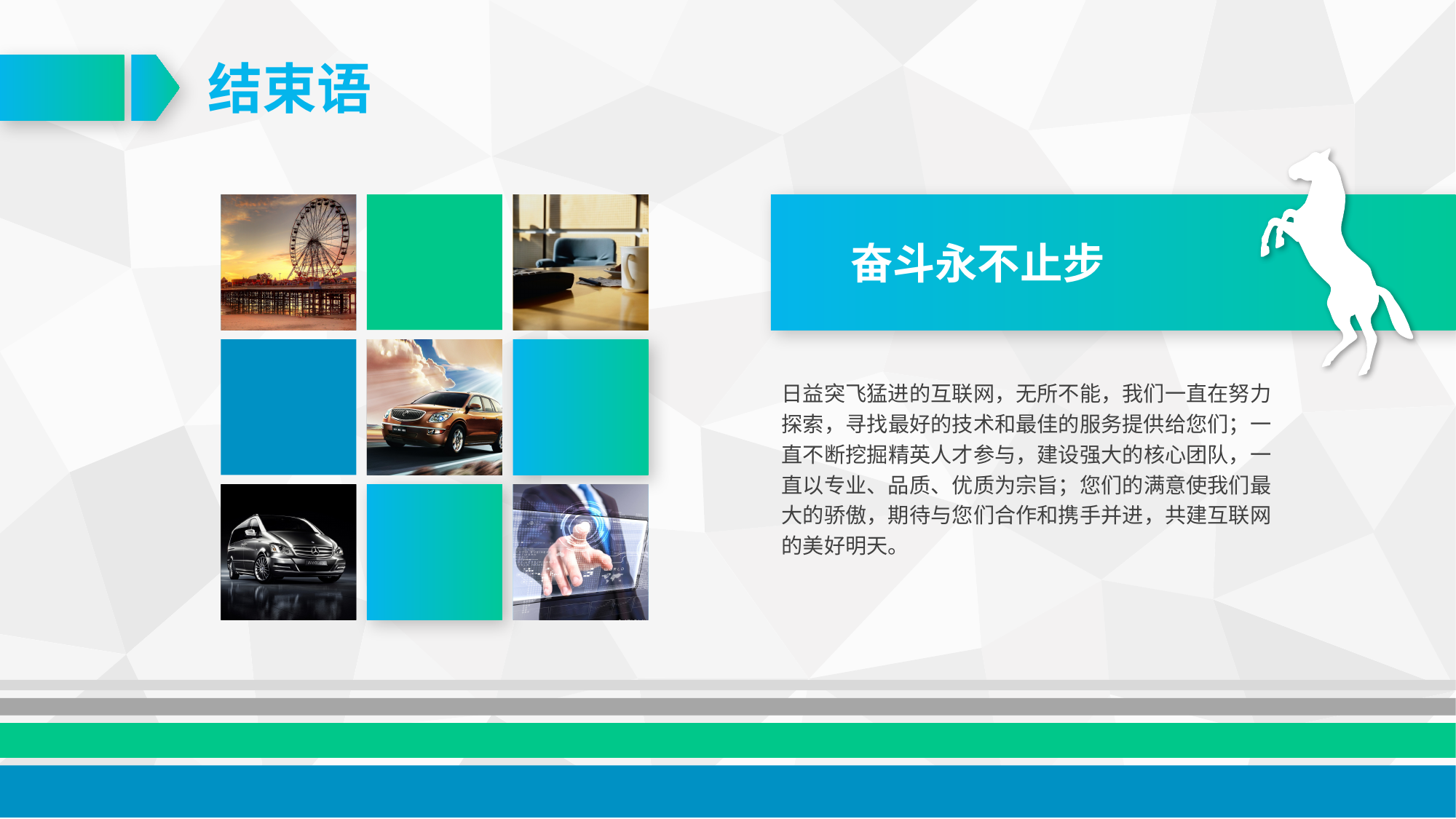

结束语

奋斗永不止步
日益突飞猛进的互联网，无所不能，我们一直在努力探索，寻找最好的技术和最佳的服务提供给您们；一直不断挖掘精英人才参与，建设强大的核心团队，一直以专业、品质、优质为宗旨；您们的满意使我们最大的骄傲，期待与您们合作和携手并进，共建互联网的美好明天。